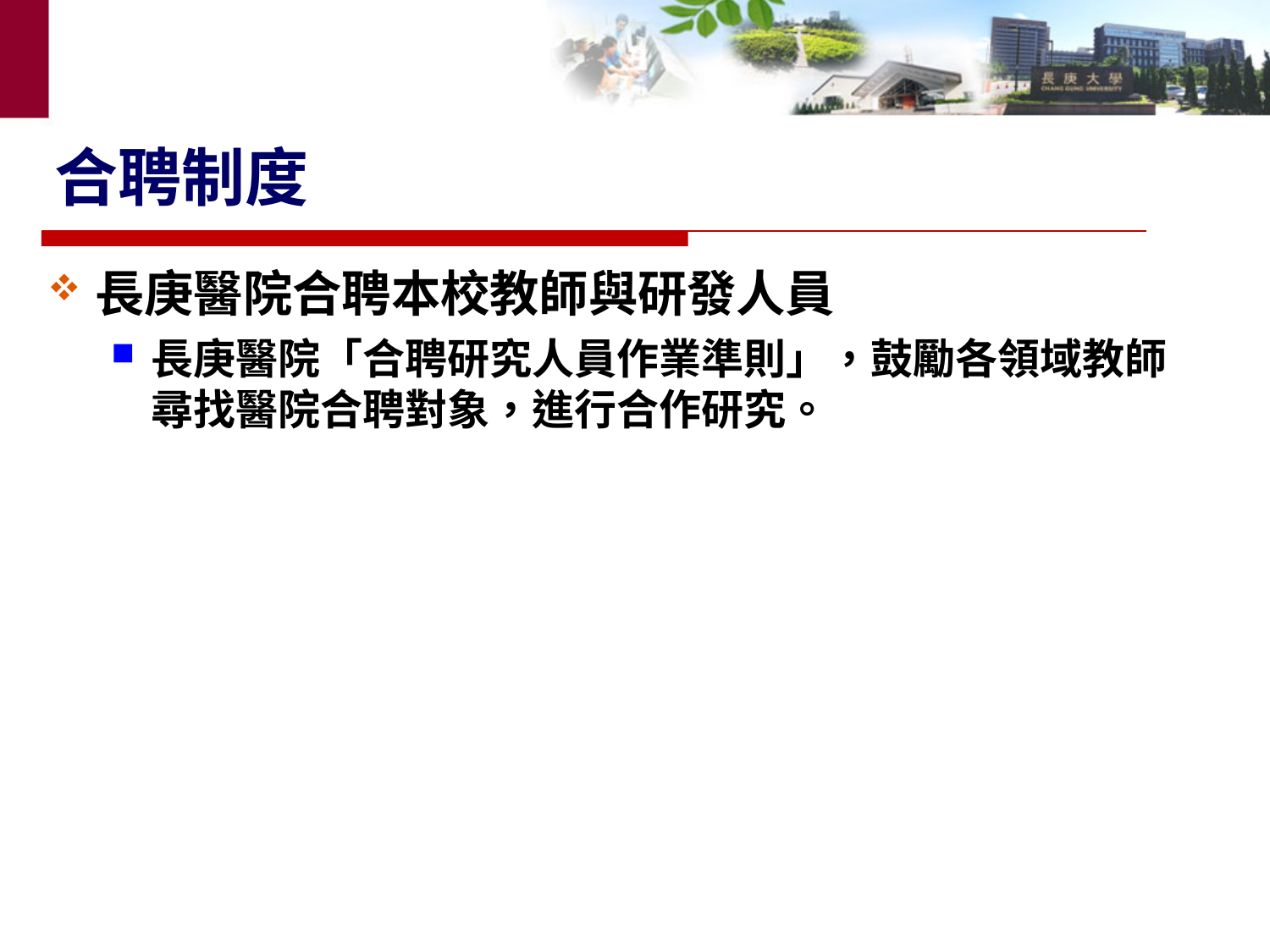

合聘制度
長庚醫院合聘本校教師與研發人員
長庚醫院「合聘研究人員作業準則」，鼓勵各領域教師尋找醫院合聘對象，進行合作研究。